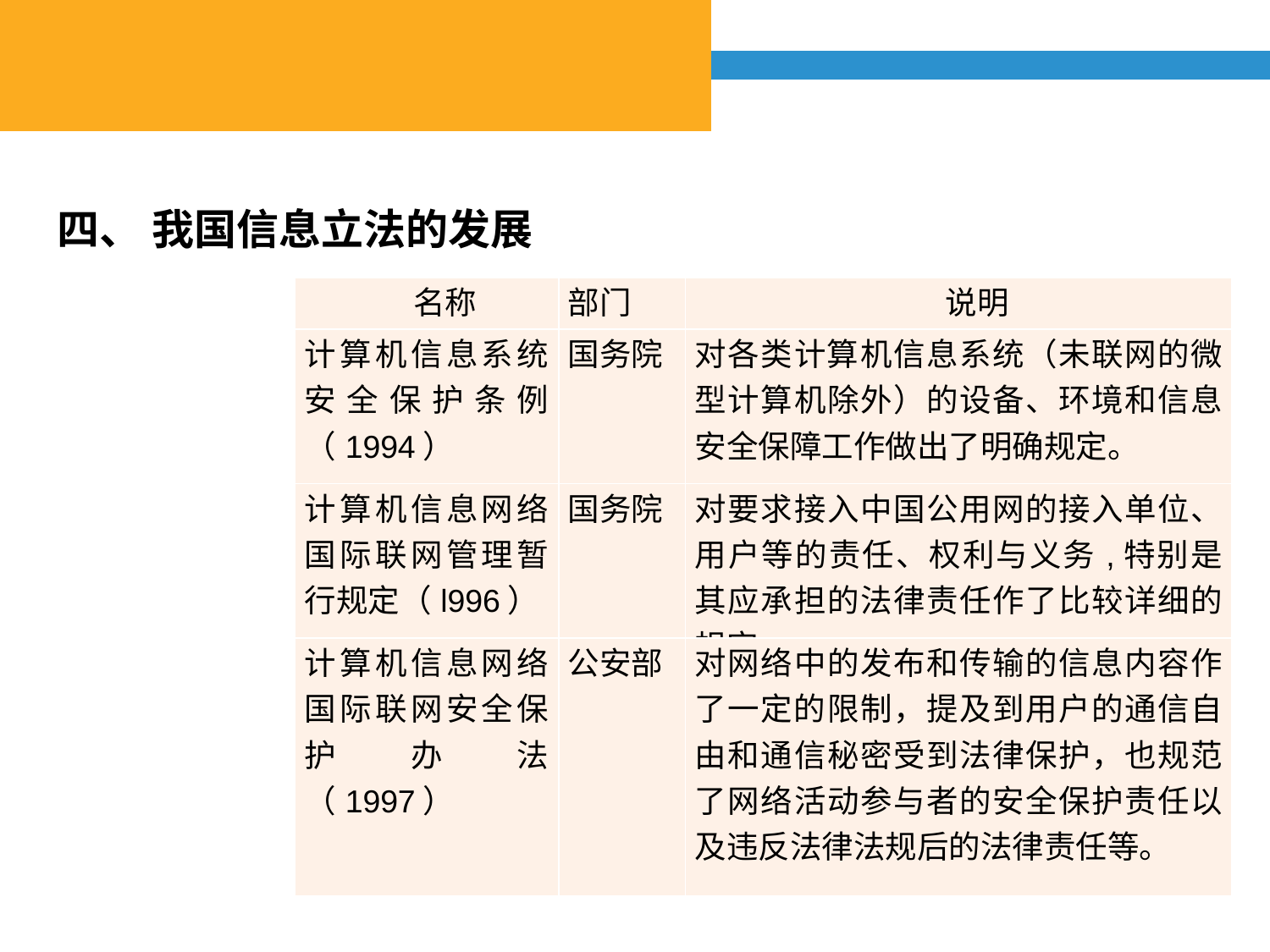

四、 我国信息立法的发展

| 名称 | 部门 | 说明 |
| --- | --- | --- |
| 计算机信息系统安全保护条例（1994） | 国务院 | 对各类计算机信息系统（未联网的微型计算机除外）的设备、环境和信息安全保障工作做出了明确规定。 |
| 计算机信息网络国际联网管理暂行规定（l996） | 国务院 | 对要求接入中国公用网的接入单位、用户等的责任、权利与义务,特别是其应承担的法律责任作了比较详细的规定。 |
| 计算机信息网络国际联网安全保护办法（1997） | 公安部 | 对网络中的发布和传输的信息内容作了一定的限制，提及到用户的通信自由和通信秘密受到法律保护，也规范了网络活动参与者的安全保护责任以及违反法律法规后的法律责任等。 |